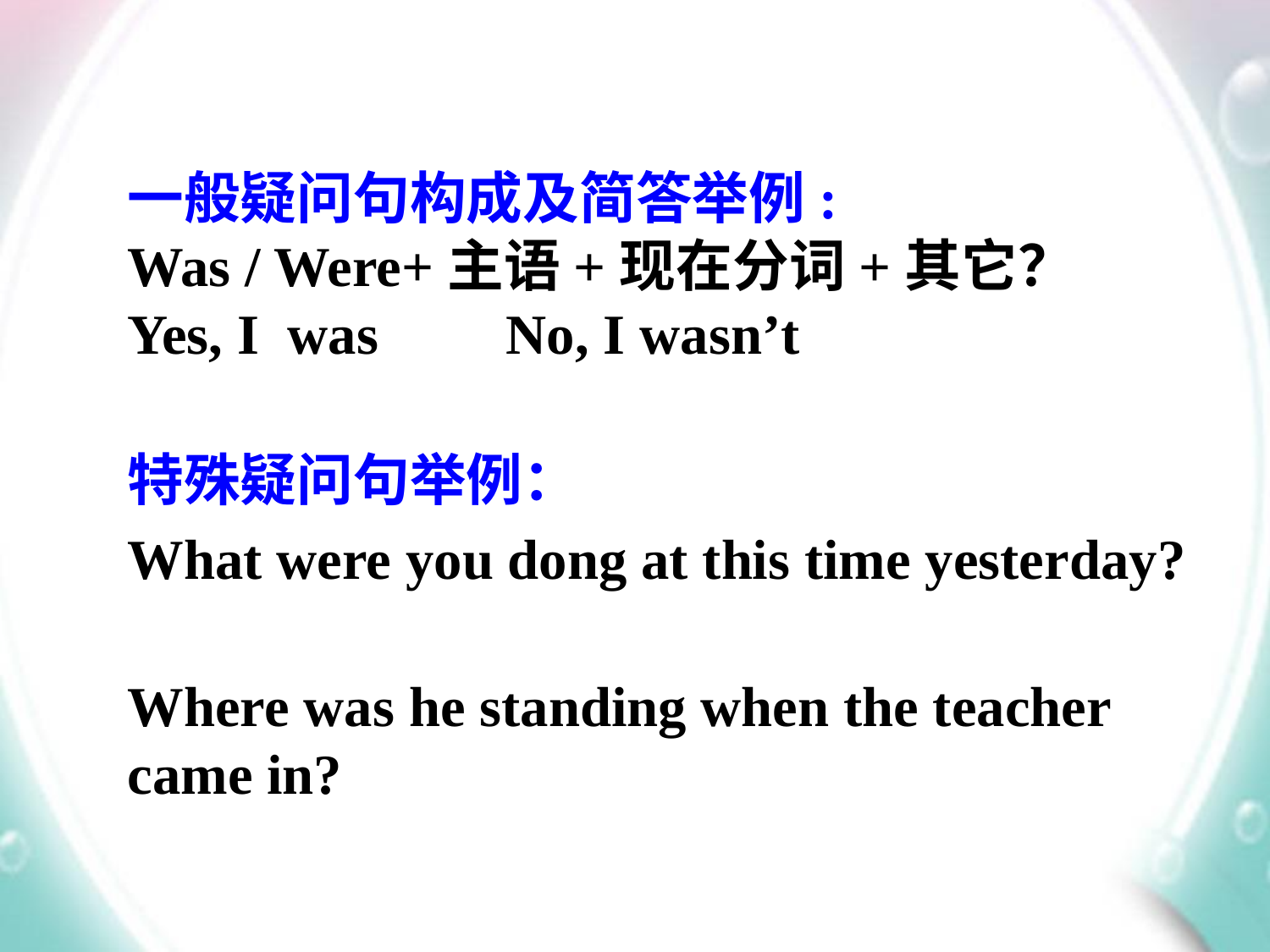

一般疑问句构成及简答举例:
Was / Were+主语+现在分词+其它？
Yes, I  was         No, I wasn’t
特殊疑问句举例：
What were you dong at this time yesterday?
Where was he standing when the teacher came in?